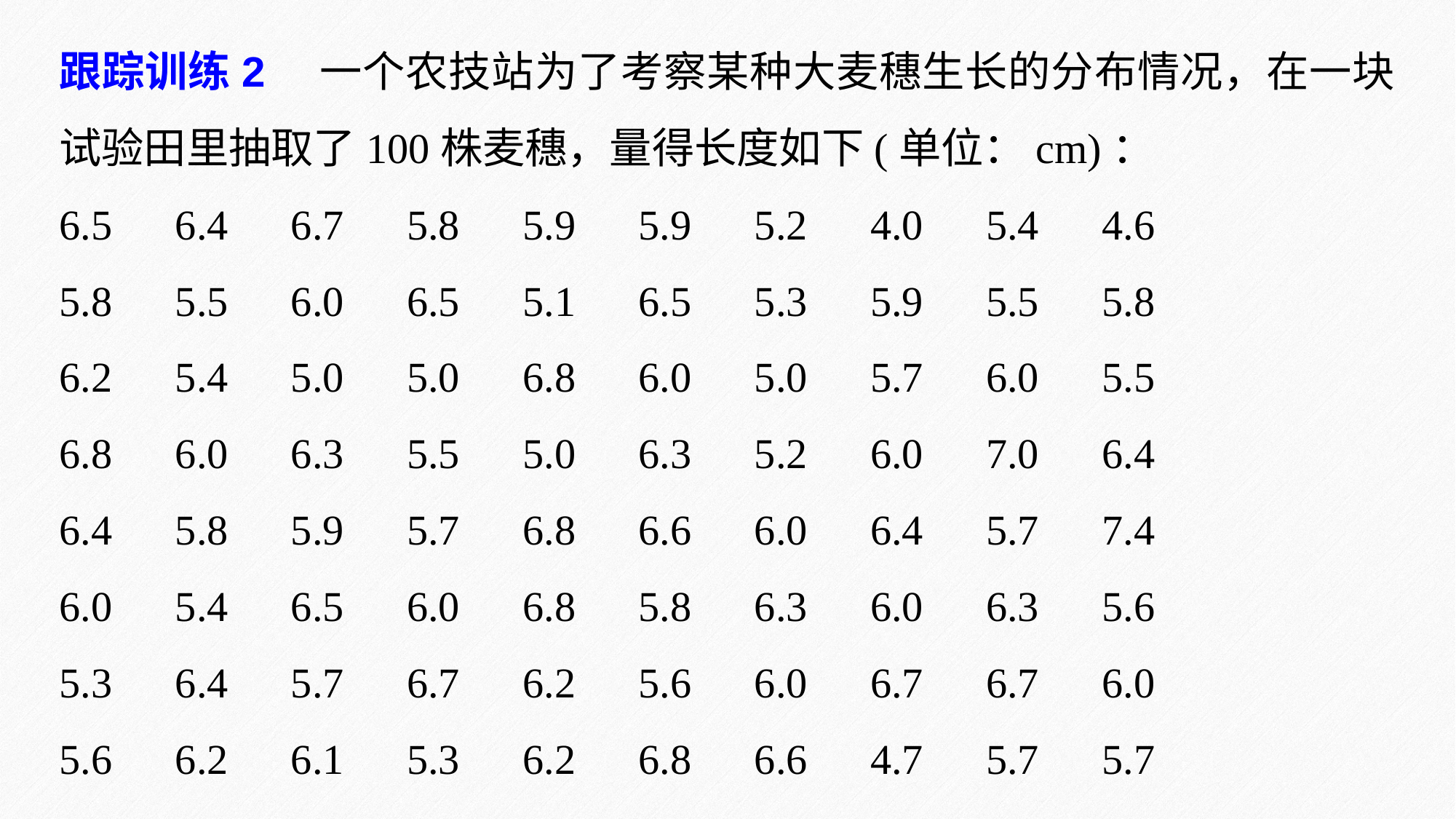

跟踪训练2　一个农技站为了考察某种大麦穗生长的分布情况，在一块试验田里抽取了100株麦穗，量得长度如下(单位：cm)：
6.5　6.4　6.7　5.8　5.9　5.9　5.2　4.0　5.4　4.6
5.8　5.5　6.0　6.5　5.1　6.5　5.3　5.9　5.5　5.8
6.2　5.4　5.0　5.0　6.8　6.0　5.0　5.7　6.0　5.5
6.8　6.0　6.3　5.5　5.0　6.3　5.2　6.0　7.0　6.4
6.4　5.8　5.9　5.7　6.8　6.6　6.0　6.4　5.7　7.4
6.0　5.4　6.5　6.0　6.8　5.8　6.3　6.0　6.3　5.6
5.3　6.4　5.7　6.7　6.2　5.6　6.0　6.7　6.7　6.0
5.6　6.2　6.1　5.3　6.2　6.8　6.6　4.7　5.7　5.7